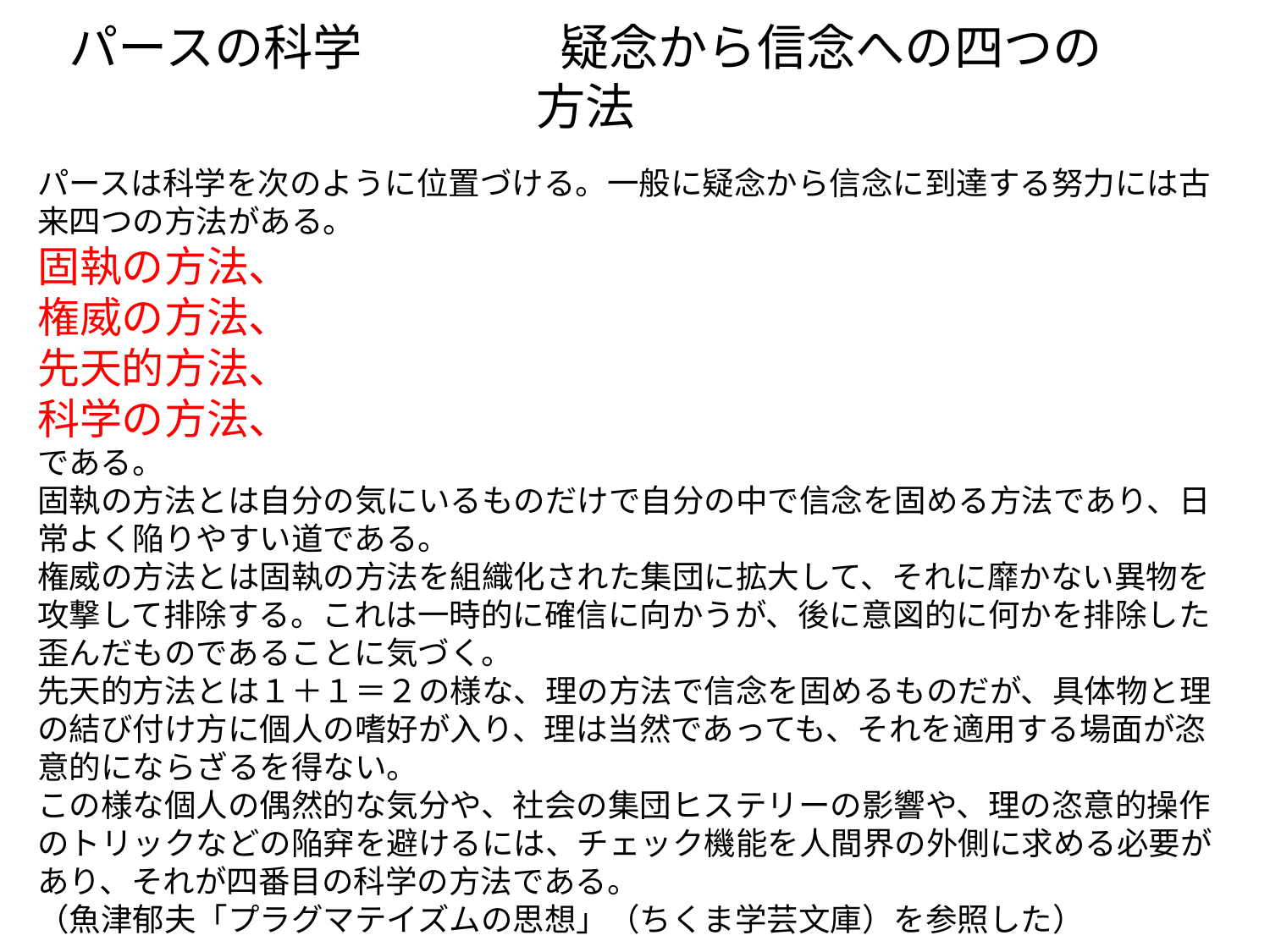

# パースの科学　　　　疑念から信念への四つの方法
パースは科学を次のように位置づける。一般に疑念から信念に到達する努力には古来四つの方法がある。
固執の方法、
権威の方法、
先天的方法、
科学の方法、
である。
固執の方法とは自分の気にいるものだけで自分の中で信念を固める方法であり、日常よく陥りやすい道である。
権威の方法とは固執の方法を組織化された集団に拡大して、それに靡かない異物を攻撃して排除する。これは一時的に確信に向かうが、後に意図的に何かを排除した歪んだものであることに気づく。
先天的方法とは１＋１＝２の様な、理の方法で信念を固めるものだが、具体物と理の結び付け方に個人の嗜好が入り、理は当然であっても、それを適用する場面が恣意的にならざるを得ない。
この様な個人の偶然的な気分や、社会の集団ヒステリーの影響や、理の恣意的操作のトリックなどの陥穽を避けるには、チェック機能を人間界の外側に求める必要があり、それが四番目の科学の方法である。
（魚津郁夫「プラグマテイズムの思想」（ちくま学芸文庫）を参照した）